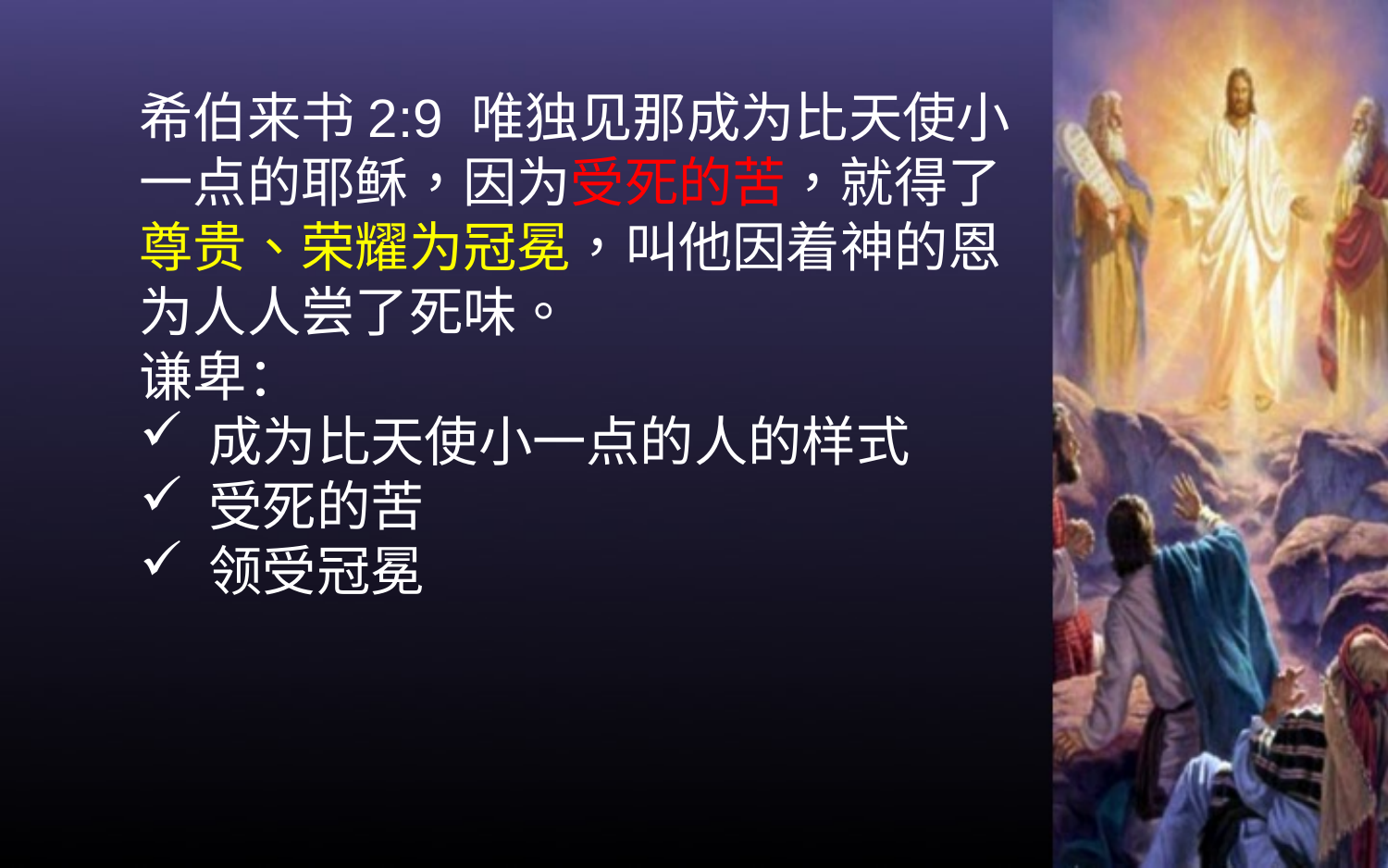

希伯来书2:9 唯独见那成为比天使小一点的耶稣，因为受死的苦，就得了尊贵、荣耀为冠冕，叫他因着神的恩为人人尝了死味。
谦卑：
成为比天使小一点的人的样式
受死的苦
领受冠冕